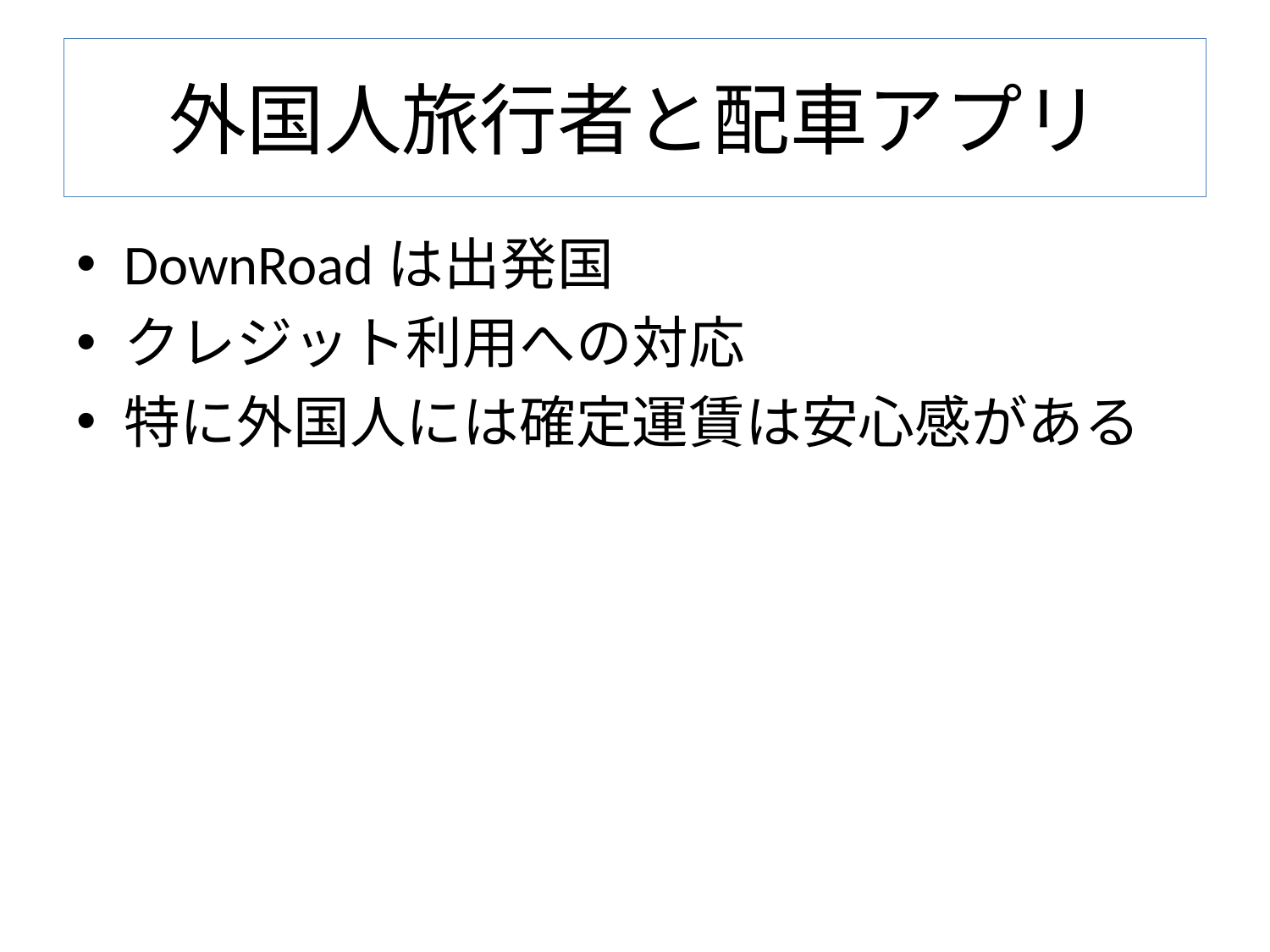

# 外国人旅行者と配車アプリ
DownRoadは出発国
クレジット利用への対応
特に外国人には確定運賃は安心感がある